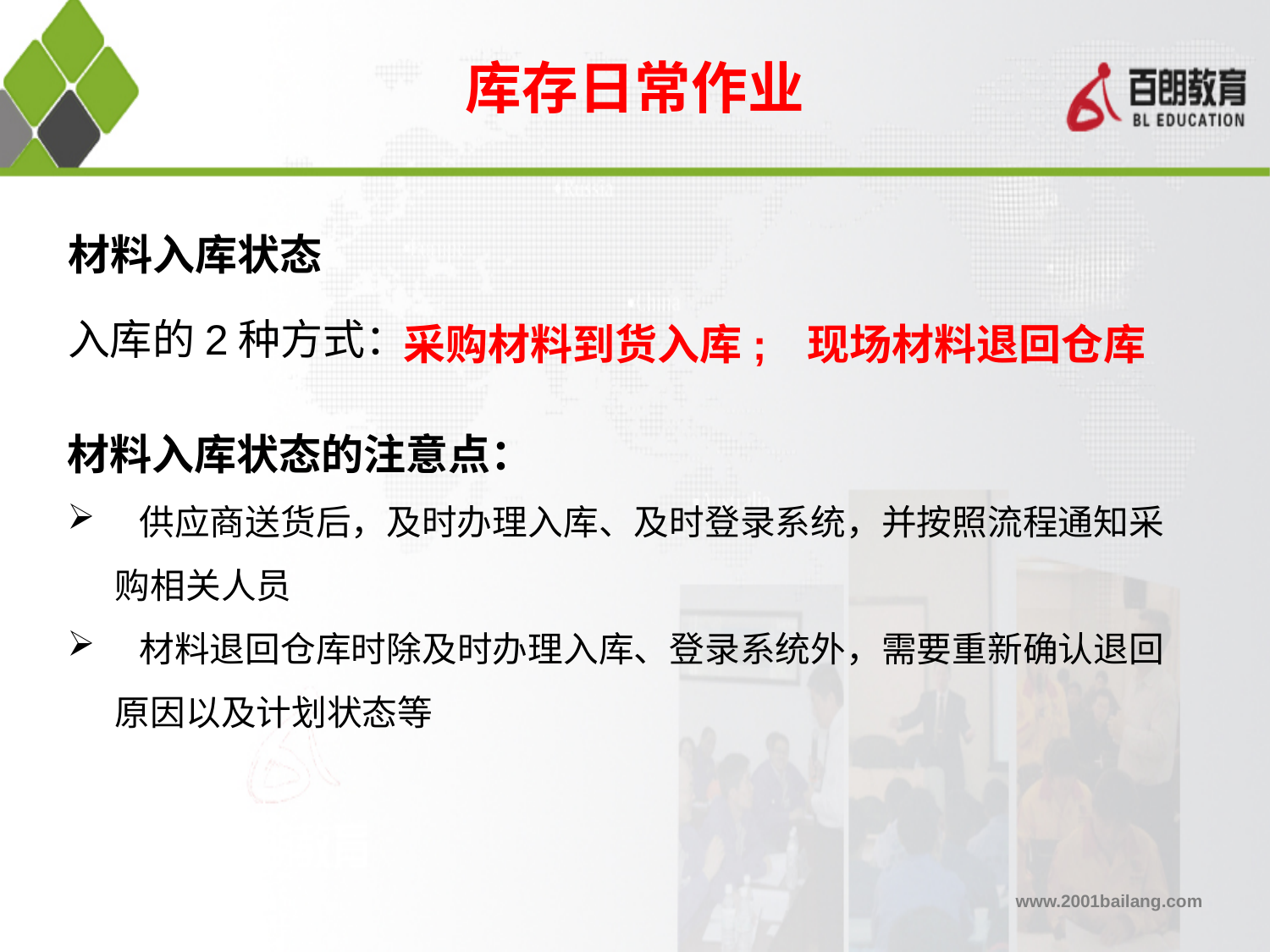

库存日常作业
材料入库状态
入库的2种方式：
现场材料退回仓库
采购材料到货入库;
材料入库状态的注意点：
  供应商送货后，及时办理入库、及时登录系统，并按照流程通知采购相关人员
  材料退回仓库时除及时办理入库、登录系统外，需要重新确认退回原因以及计划状态等